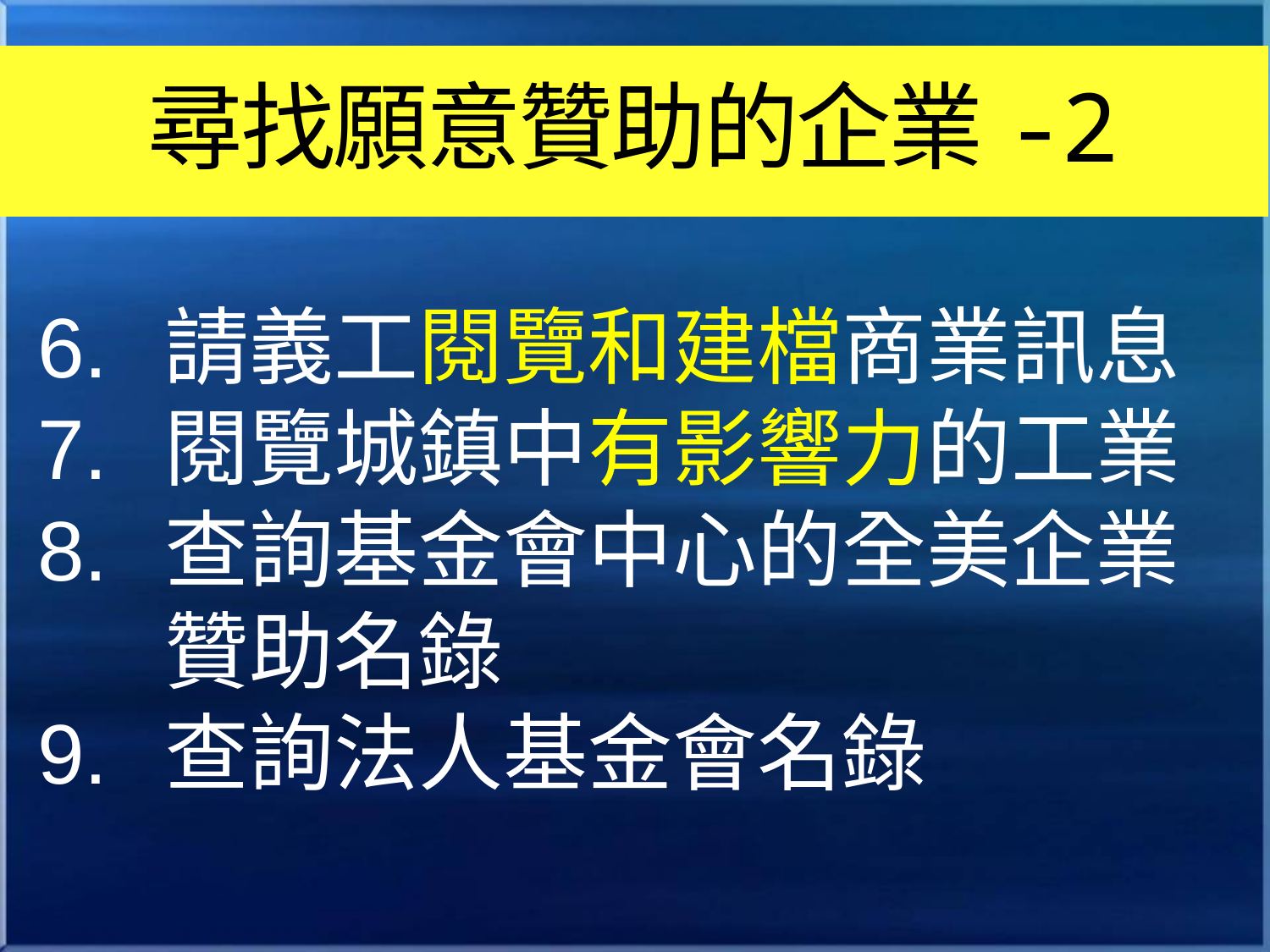

尋找願意贊助的企業-2
請義工閱覽和建檔商業訊息
閱覽城鎮中有影響力的工業
查詢基金會中心的全美企業贊助名錄
查詢法人基金會名錄